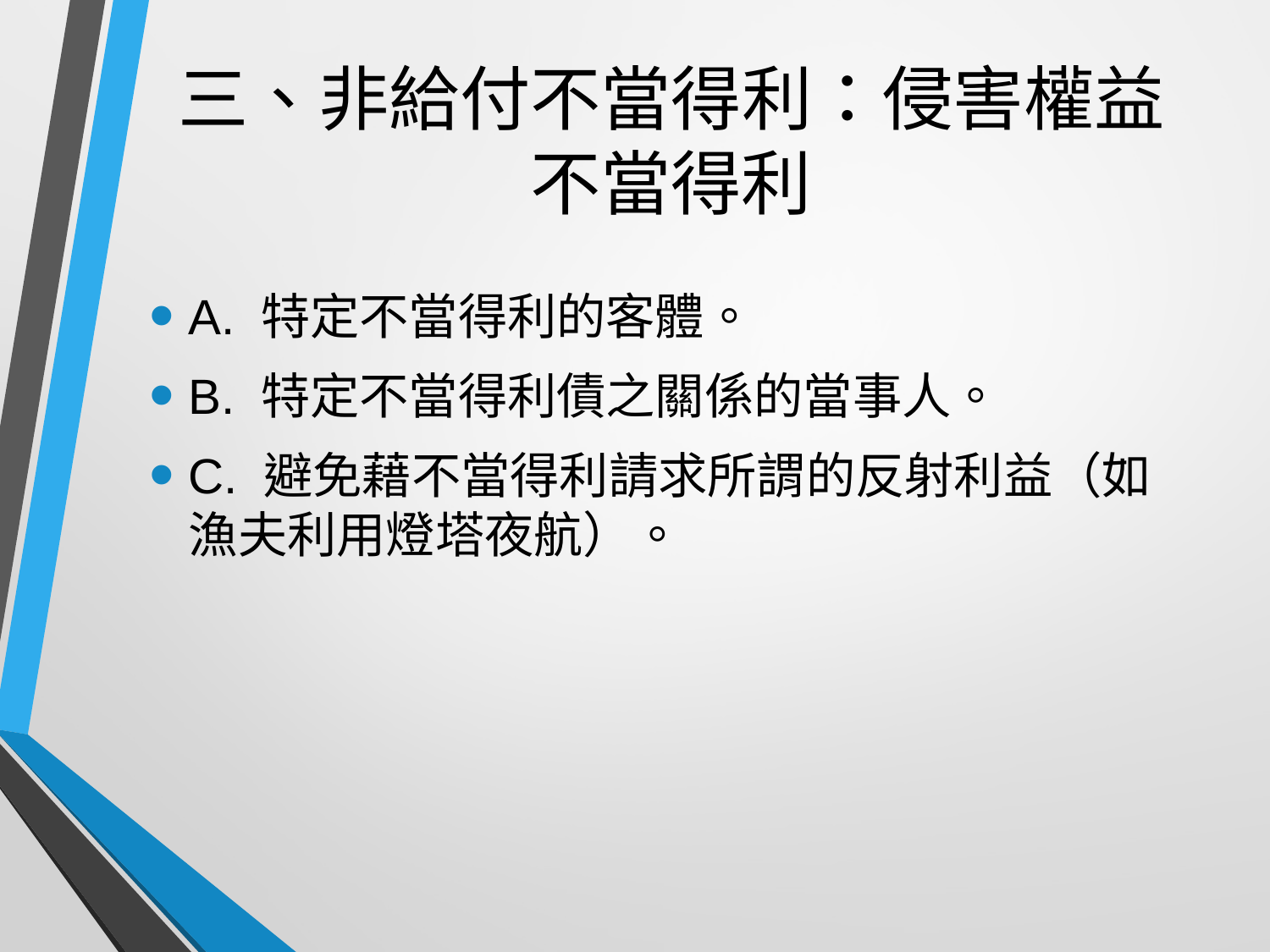

# 三、非給付不當得利：侵害權益不當得利
A. 特定不當得利的客體。
B. 特定不當得利債之關係的當事人。
C. 避免藉不當得利請求所謂的反射利益（如漁夫利用燈塔夜航）。